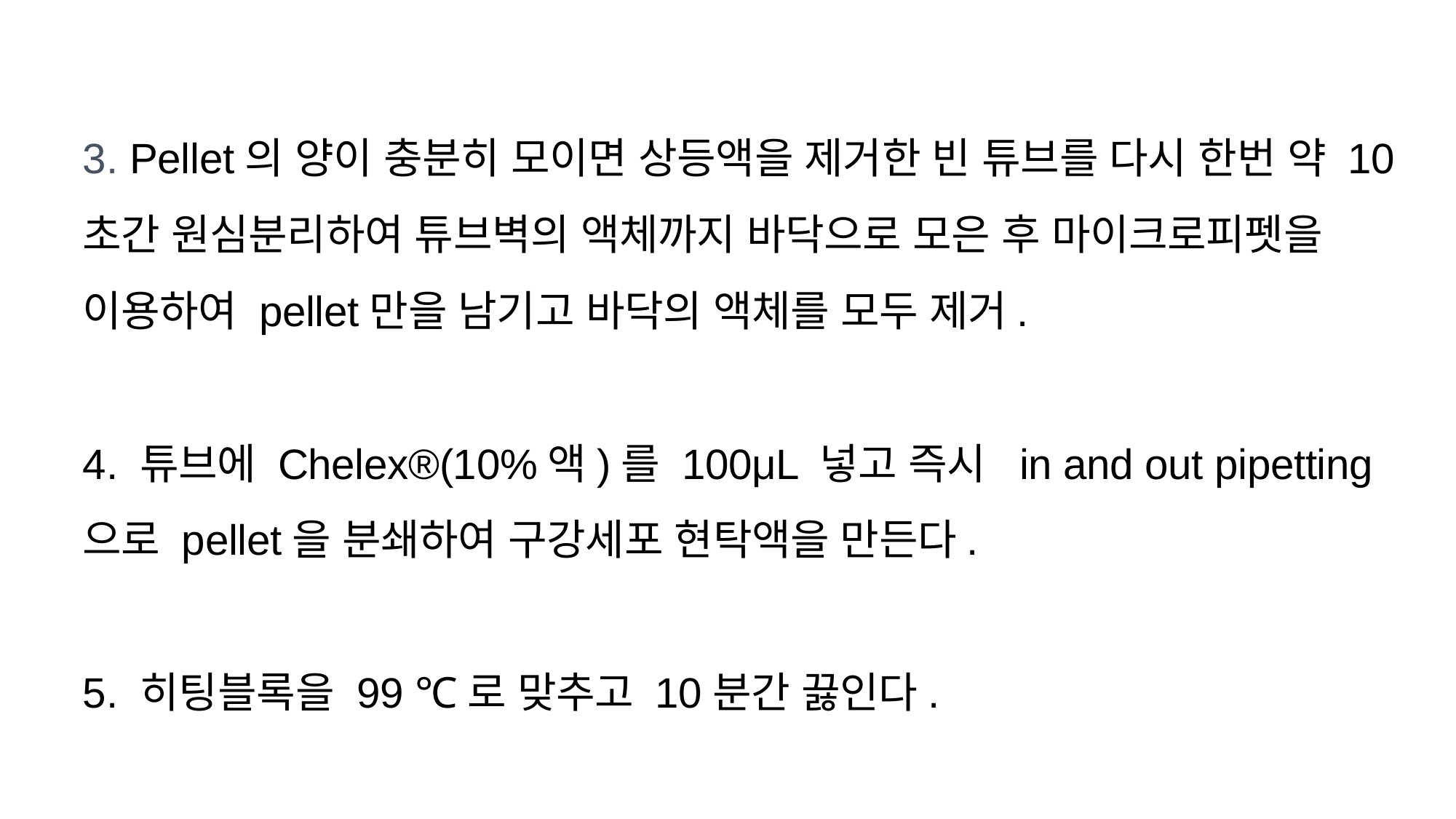

02
3. Pellet의 양이 충분히 모이면 상등액을 제거한 빈 튜브를 다시 한번 약 10초간 원심분리하여 튜브벽의 액체까지 바닥으로 모은 후 마이크로피펫을 이용하여 pellet만을 남기고 바닥의 액체를 모두 제거.

4. 튜브에 Chelex®(10%액)를 100μL 넣고 즉시  in and out pipetting으로 pellet을 분쇄하여 구강세포 현탁액을 만든다.

5. 히팅블록을 99 ℃로 맞추고 10분간 끓인다.